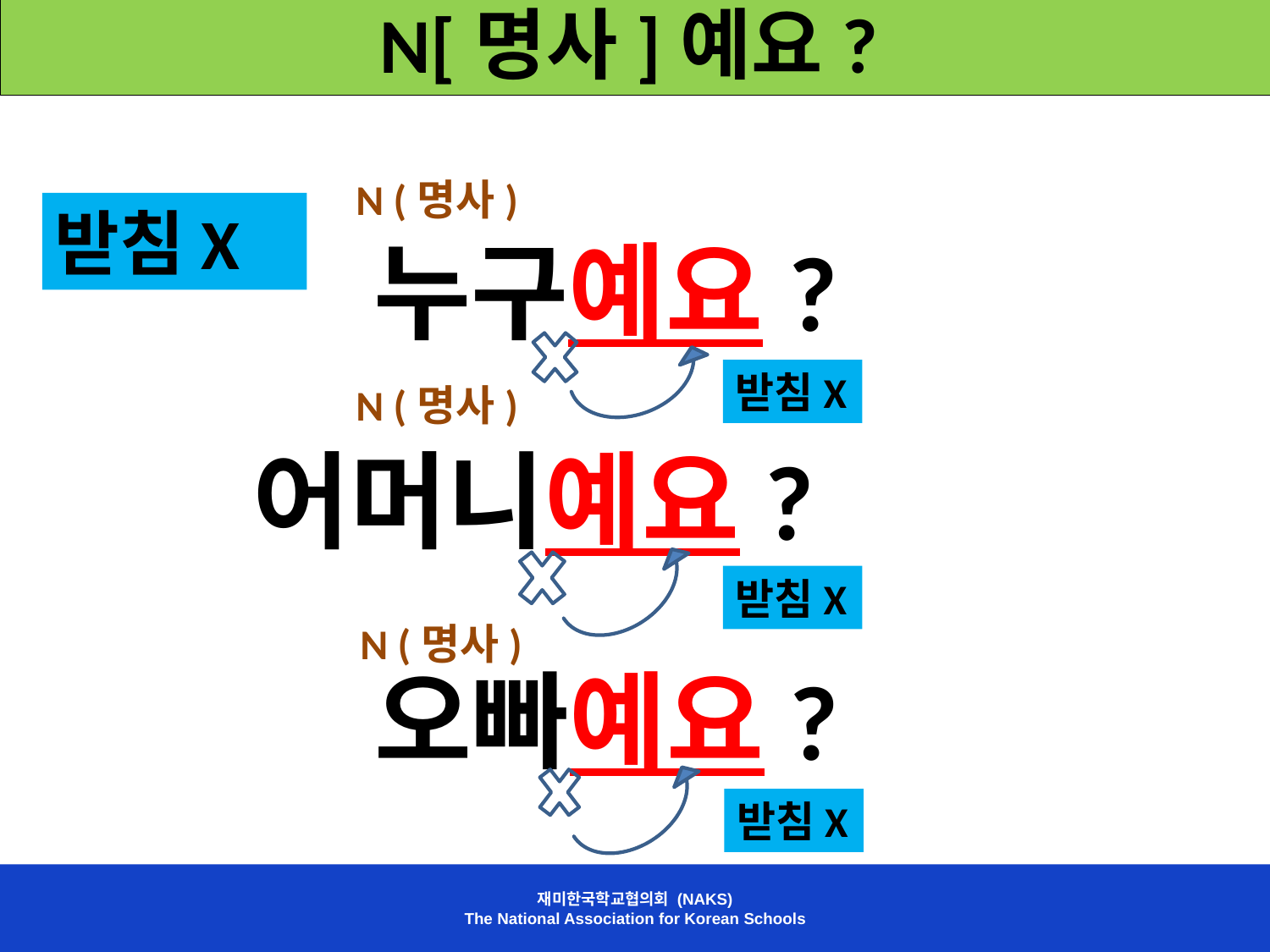

N[명사]예요?
N (명사)
받침X
누구예요?

받침X

N (명사)
어머니예요?

받침X

N (명사)
오빠예요?

받침X

재미한국학교협의회 (NAKS)
The National Association for Korean Schools